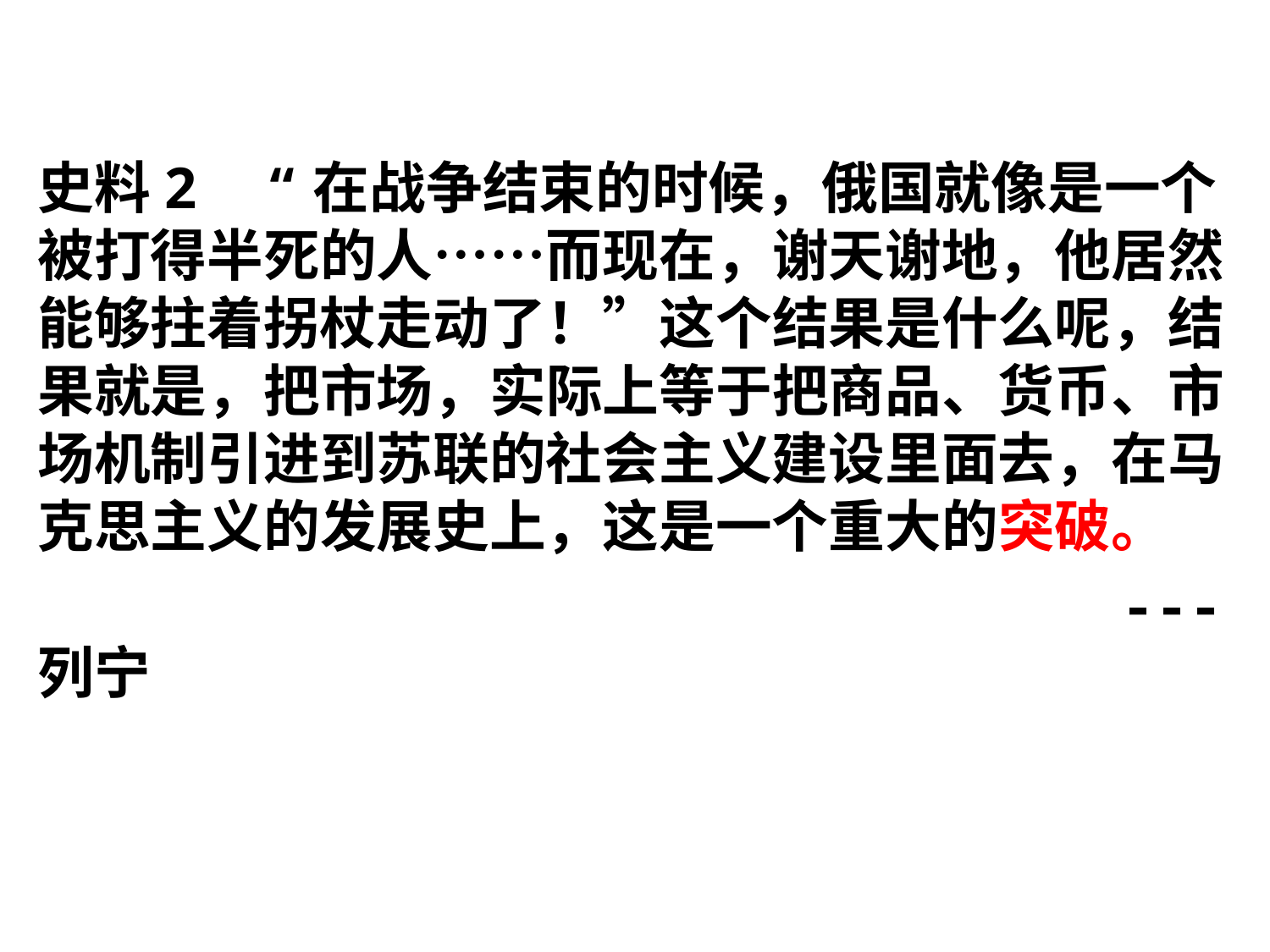

史料2  “在战争结束的时候，俄国就像是一个被打得半死的人……而现在，谢天谢地，他居然能够拄着拐杖走动了！”这个结果是什么呢，结果就是，把市场，实际上等于把商品、货币、市场机制引进到苏联的社会主义建设里面去，在马克思主义的发展史上，这是一个重大的突破。
                                ---列宁